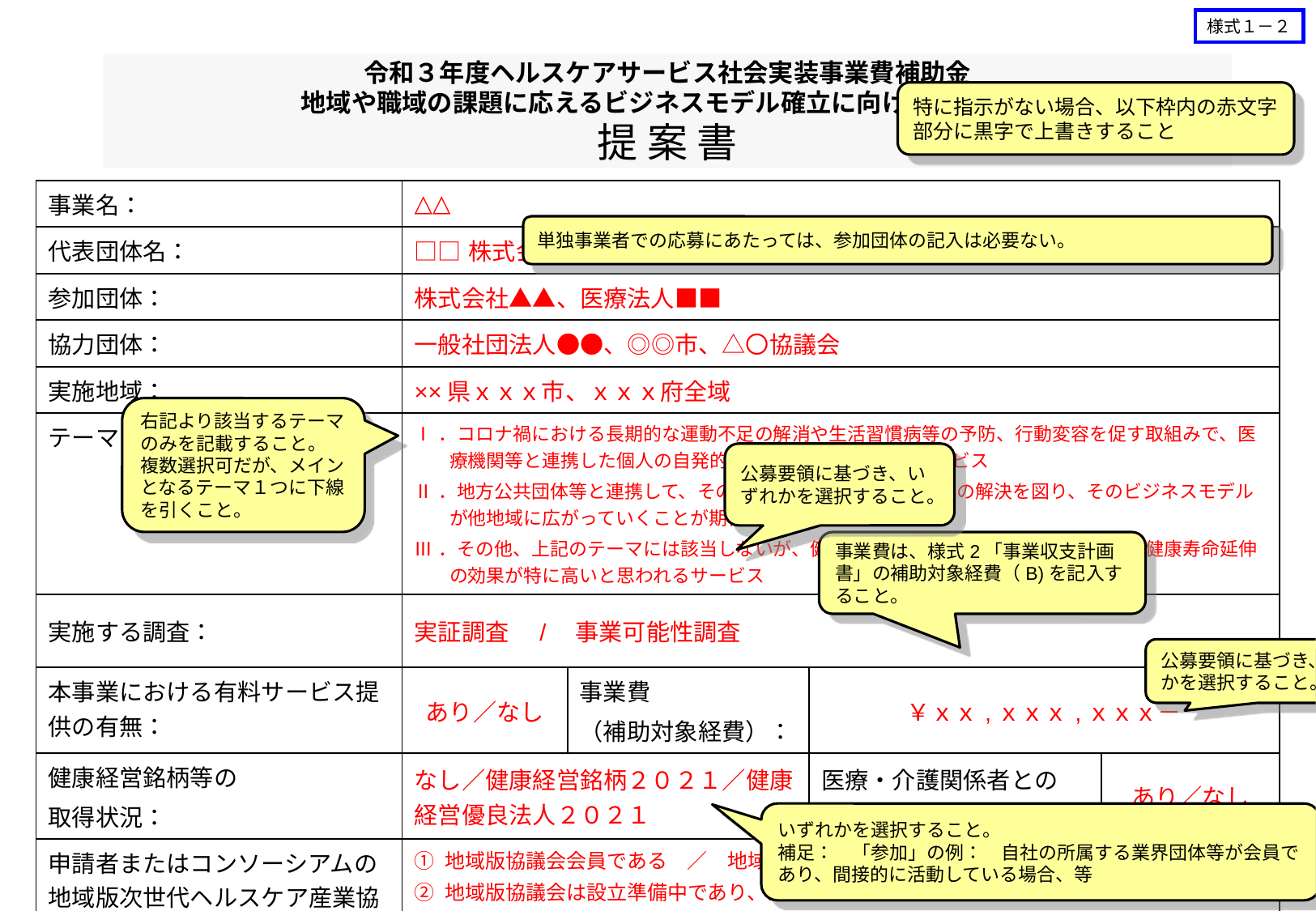

特に指示がない場合、以下枠内の赤文字部分に黒字で上書きすること
| 事業名： | △△ |  |  |  |
| --- | --- | --- | --- | --- |
| 代表団体名： | □□株式会社 |  |  |  |
| 参加団体： | 株式会社▲▲、医療法人■■ |  |  |  |
| 協力団体： | 一般社団法人●●、◎◎市、△〇協議会 |  |  |  |
| 実施地域： | ××県ｘｘｘ市、ｘｘｘ府全域 |  |  |  |
| テーマ： | Ⅰ．コロナ禍における長期的な運動不足の解消や生活習慣病等の予防、行動変容を促す取組みで、医療機関等と連携した個人の自発的な健康づくりに繋がるサービス Ⅱ．地方公共団体等と連携して、その地域が抱えている健康課題の解決を図り、そのビジネスモデルが他地域に広がっていくことが期待できるサービス Ⅲ．その他、上記のテーマには該当しないが、健康の保持及び増進、介護予防を通じた健康寿命延伸の効果が特に高いと思われるサービス |  |  |  |
| 実施する調査： | 実証調査　/　事業可能性調査 |  |  |  |
| 本事業における有料サービス提供の有無： | あり／なし | 事業費 （補助対象経費）： | ￥ｘｘ,ｘｘｘ,ｘｘｘ－ |  |
| 健康経営銘柄等の 取得状況： | なし／健康経営銘柄２０２１／健康経営優良法人２０２１ |  | 医療・介護関係者との 連携の有無： | あり／なし |
| 申請者またはコンソーシアムの地域版次世代ヘルスケア産業協議会（以下、地域版協議会）への参加状況： | ① 地域版協議会会員である　／　地域版協議会の活動に参加している ② 地域版協議会は設立準備中であり、会員になる（参加する）予定である ③ その他　（地域版協議会はあるが接触したことはない、地域版協議会がない、 　　　　　　　　設置準備中だが会員になる（参加する）予定はない、等） |  |  |  |
単独事業者での応募にあたっては、参加団体の記入は必要ない。
右記より該当するテーマのみを記載すること。
複数選択可だが、メインとなるテーマ１つに下線を引くこと。
公募要領に基づき、いずれかを選択すること。
事業費は、様式2「事業収支計画書」の補助対象経費（B)を記入すること。
公募要領に基づき、いずれかを選択すること。
いずれかを選択すること。
補足：　「参加」の例：　自社の所属する業界団体等が会員であり、間接的に活動している場合、等